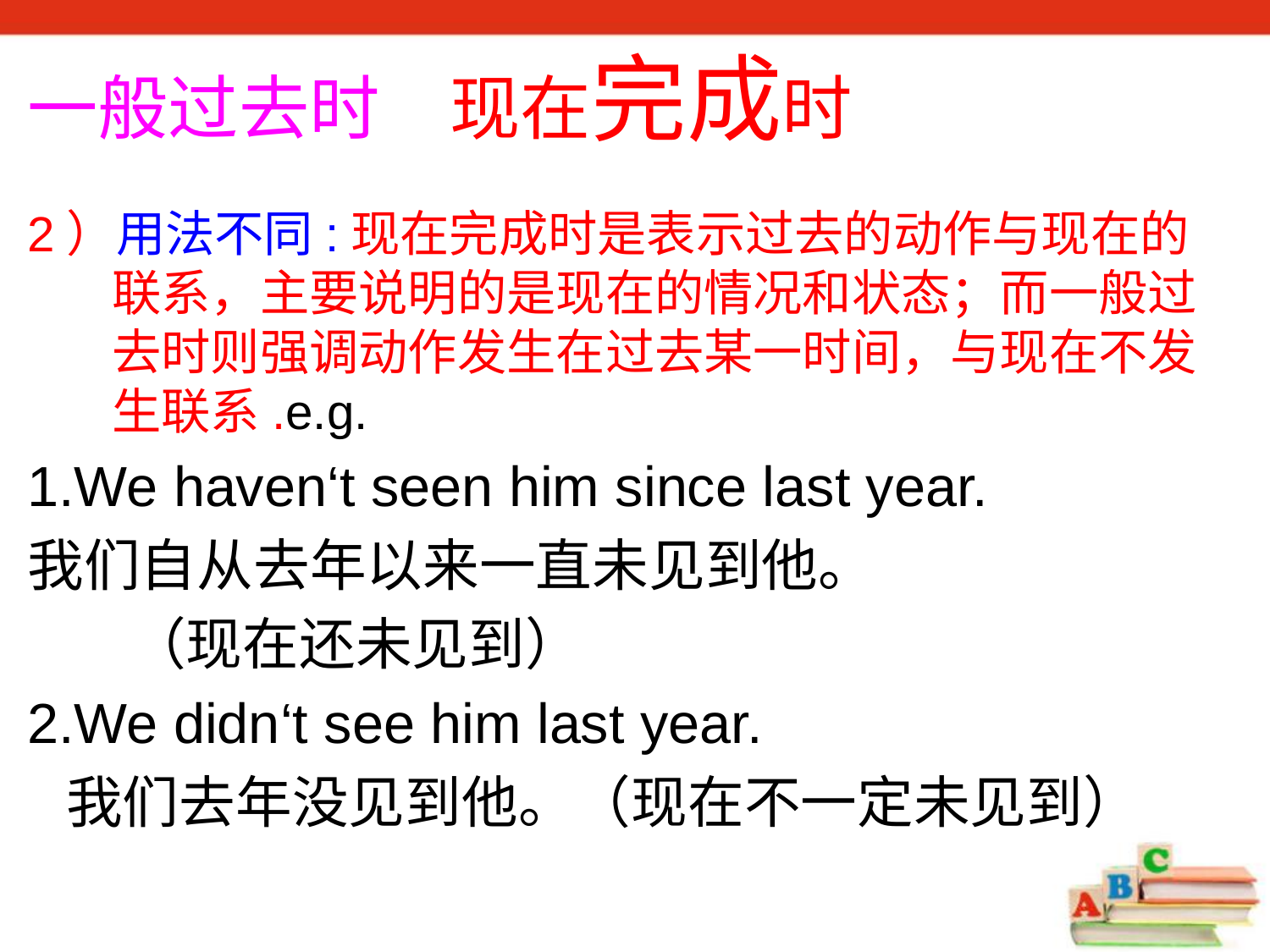

一般过去时和现在完成时的区别：
2）用法不同:现在完成时是表示过去的动作与现在的联系，主要说明的是现在的情况和状态；而一般过去时则强调动作发生在过去某一时间，与现在不发生联系.e.g.
1.We haven‘t seen him since last year.
我们自从去年以来一直未见到他。
       （现在还未见到）
2.We didn‘t see him last year.
  我们去年没见到他。（现在不一定未见到）